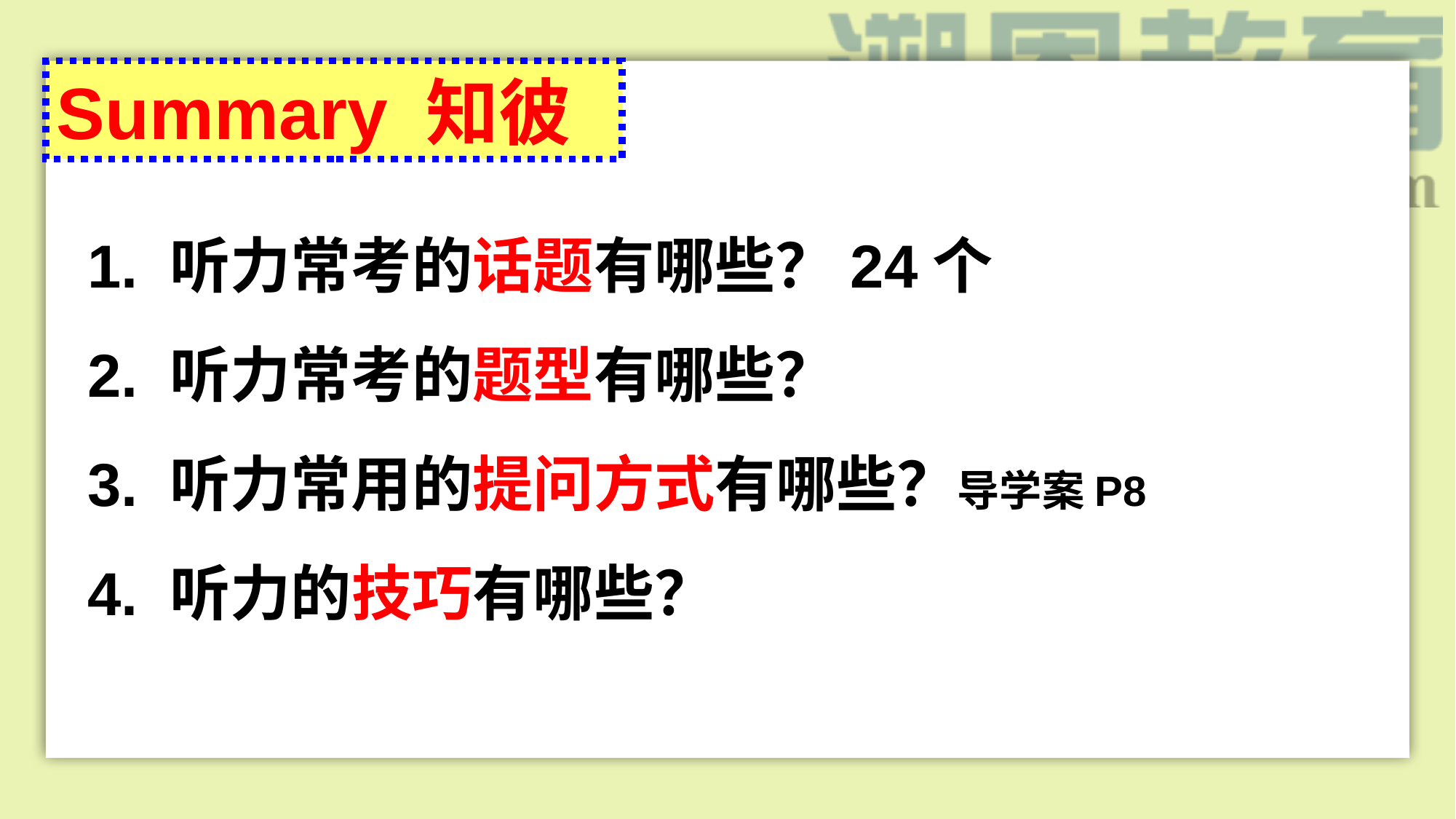

Summary 知彼
1.留心观察生活，了解生活，熟悉生活场景词汇及表达；

2选材时注意材料语言要地道，话题广泛，设题科学、多样性3.平时的训练中练习快速记笔记，理凊材料中琐碎细节信息的对应关系；

4多用转述( paraphrase)，训练语言灵活转换能力5.博览群书，开拓视野，积累跨文化背景知识，多理解真实生活

中的信息；

6.熟悉不同主播的声音，考场主播轻松应对。
1. 听力常考的话题有哪些？24个
2. 听力常考的题型有哪些？
3. 听力常用的提问方式有哪些？导学案P8
4. 听力的技巧有哪些？